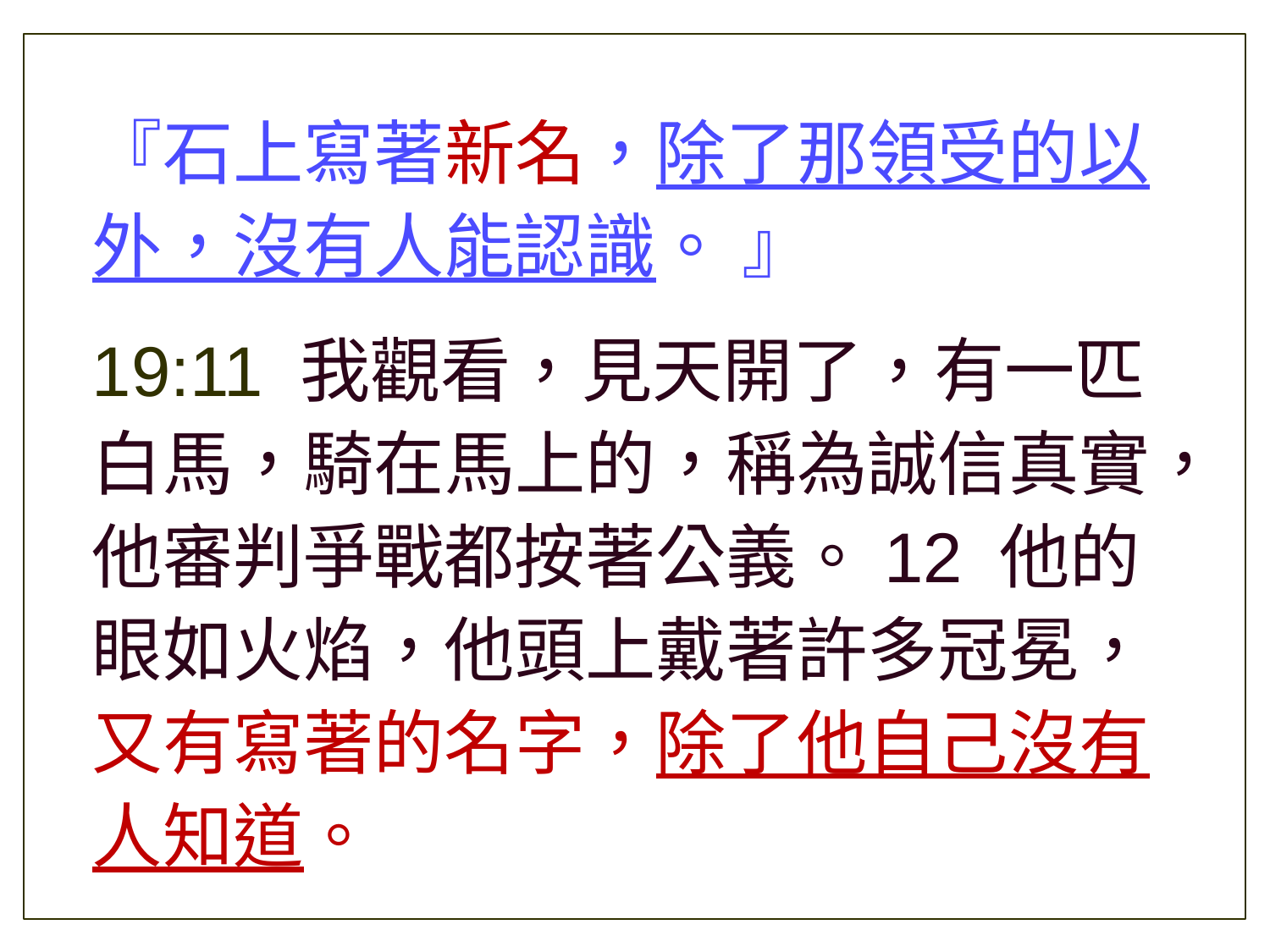

『石上寫著新名，除了那領受的以外，沒有人能認識。 』
19:11 我觀看，見天開了，有一匹白馬，騎在馬上的，稱為誠信真實，他審判爭戰都按著公義。12 他的眼如火焰，他頭上戴著許多冠冕，又有寫著的名字，除了他自己沒有人知道。